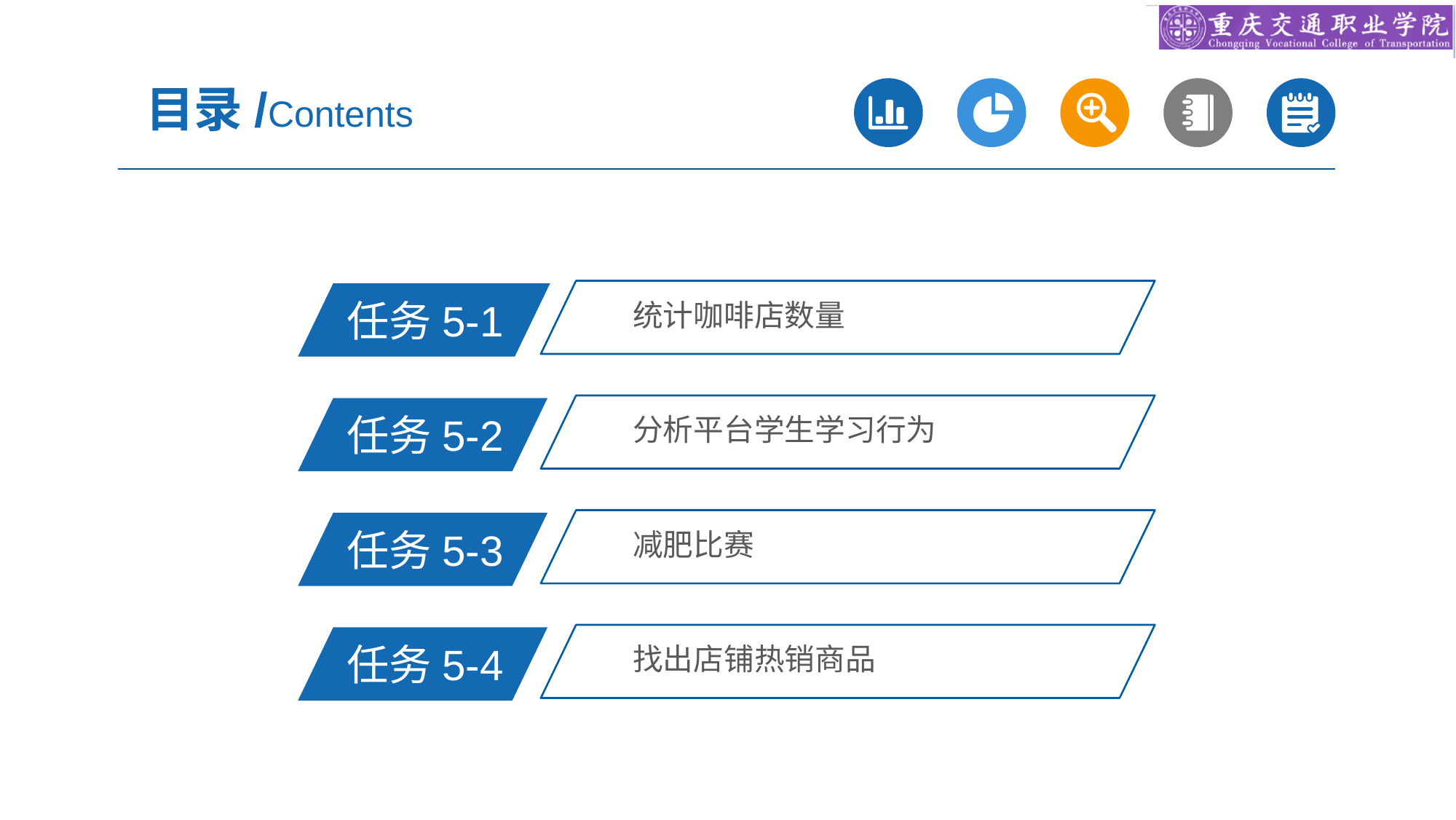

目录/Contents

统计咖啡店数量

任务5-1

分析平台学生学习行为

任务5-2

减肥比赛

任务5-3

找出店铺热销商品

任务5-4